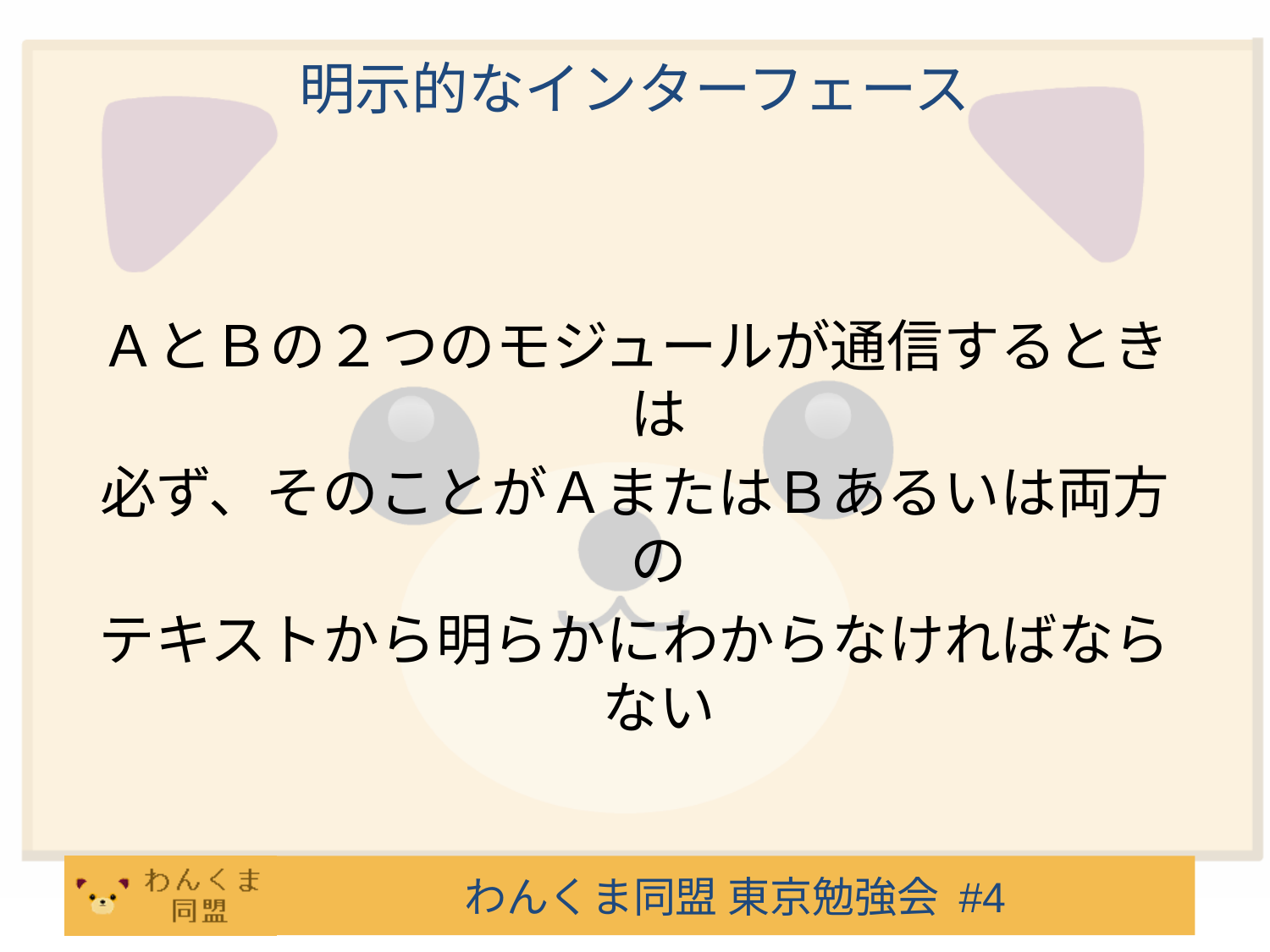

# 明示的なインターフェース

ＡとＢの２つのモジュールが通信するときは
必ず、そのことがＡまたはＢあるいは両方の
テキストから明らかにわからなければならない